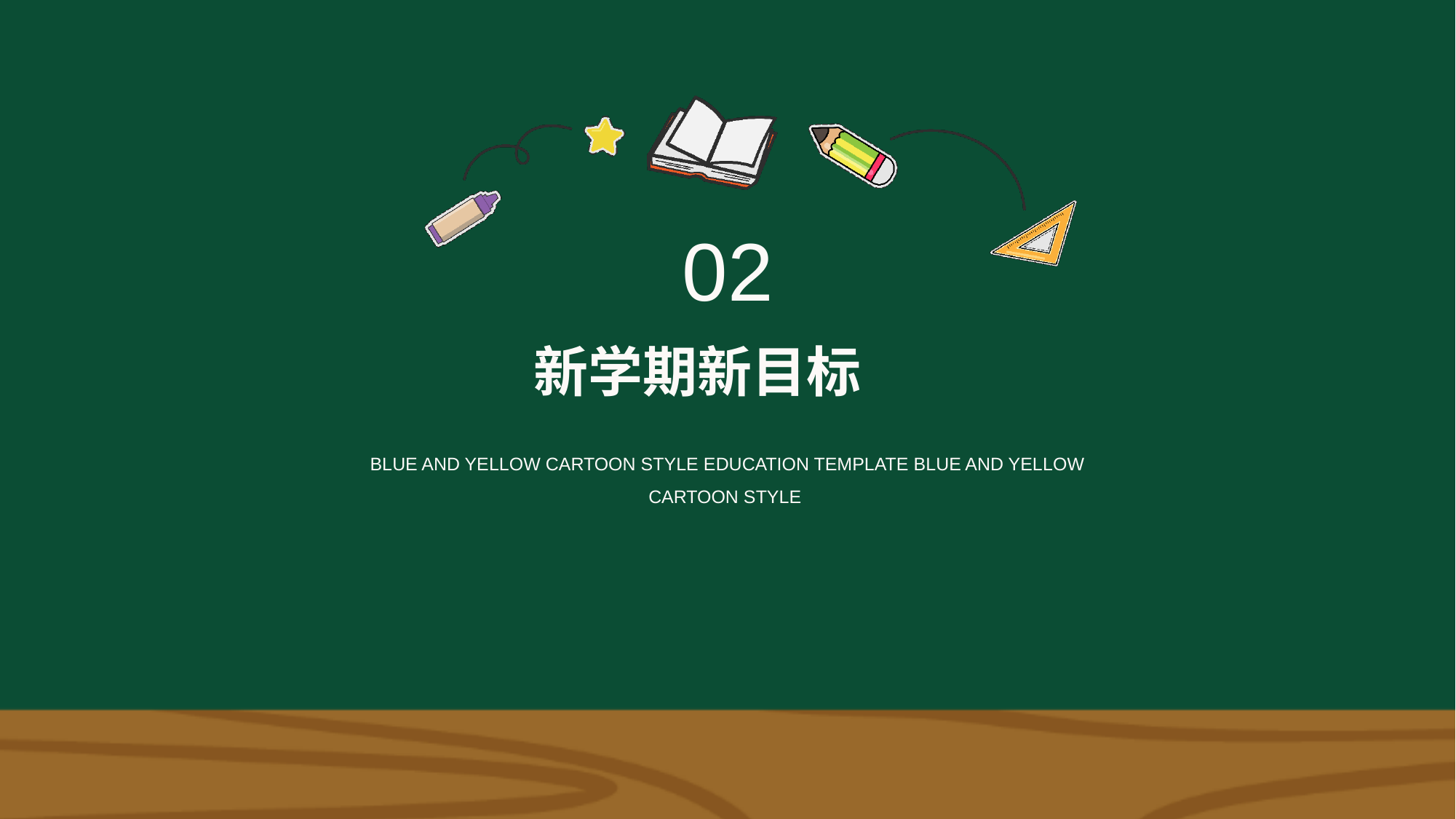

02
新学期新目标
BLUE AND YELLOW CARTOON STYLE EDUCATION TEMPLATE BLUE AND YELLOW CARTOON STYLE